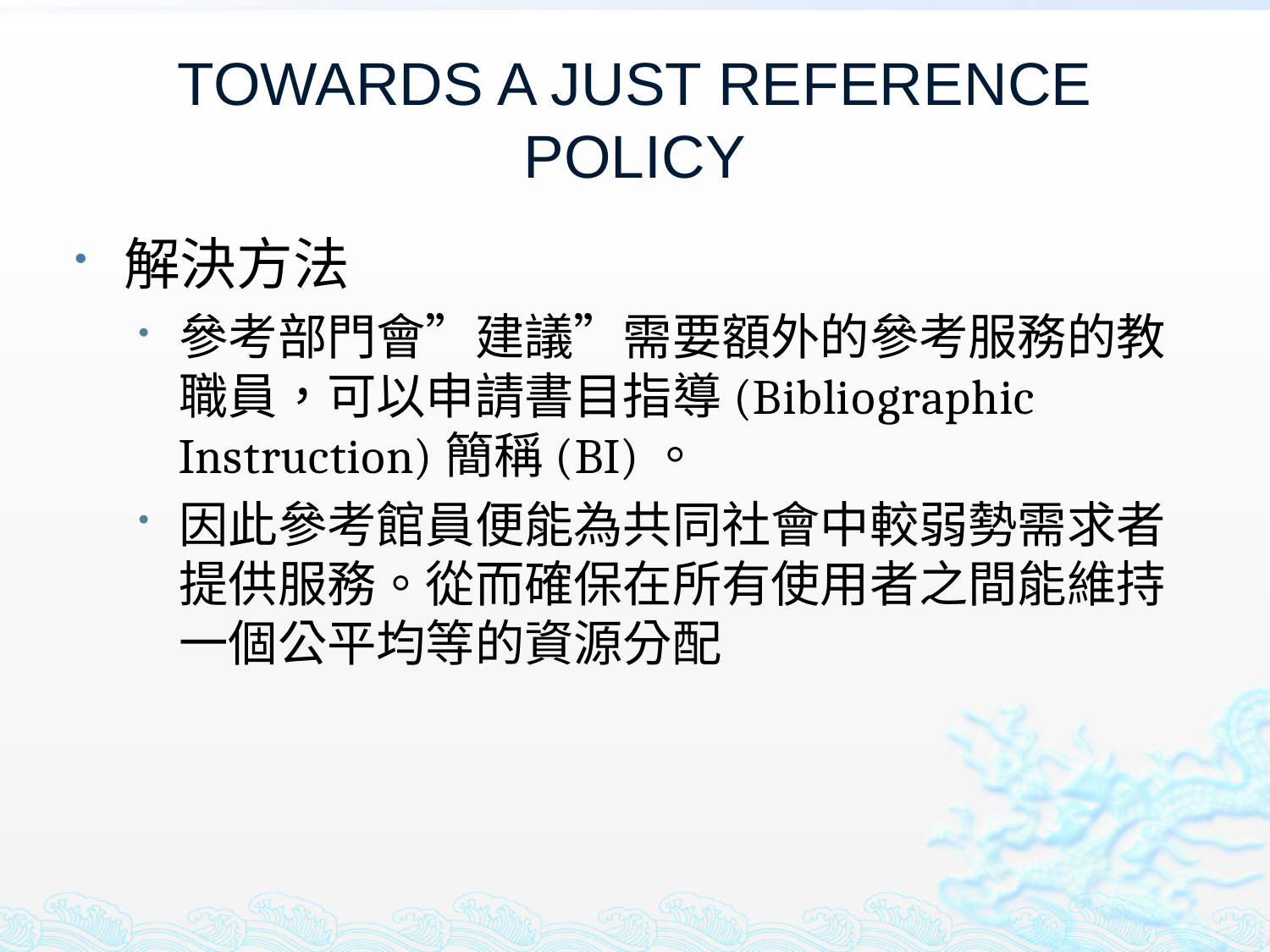

# TOWARDS A JUST REFERENCE POLICY
解決方法
參考部門會”建議”需要額外的參考服務的教職員，可以申請書目指導(Bibliographic  Instruction)簡稱(BI)。
因此參考館員便能為共同社會中較弱勢需求者提供服務。從而確保在所有使用者之間能維持一個公平均等的資源分配